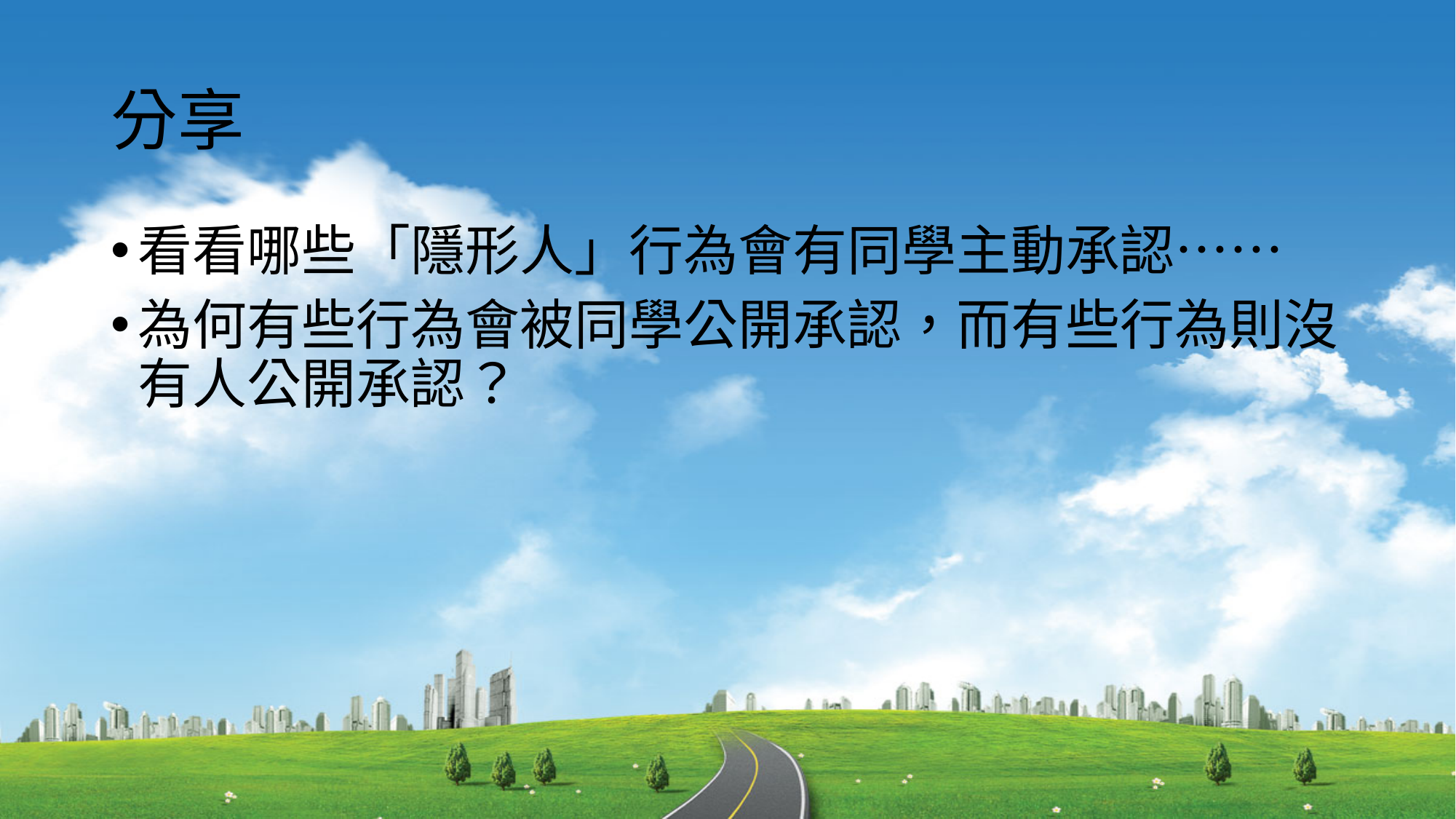

# 分享
看看哪些「隱形人」行為會有同學主動承認……
為何有些行為會被同學公開承認，而有些行為則沒有人公開承認？